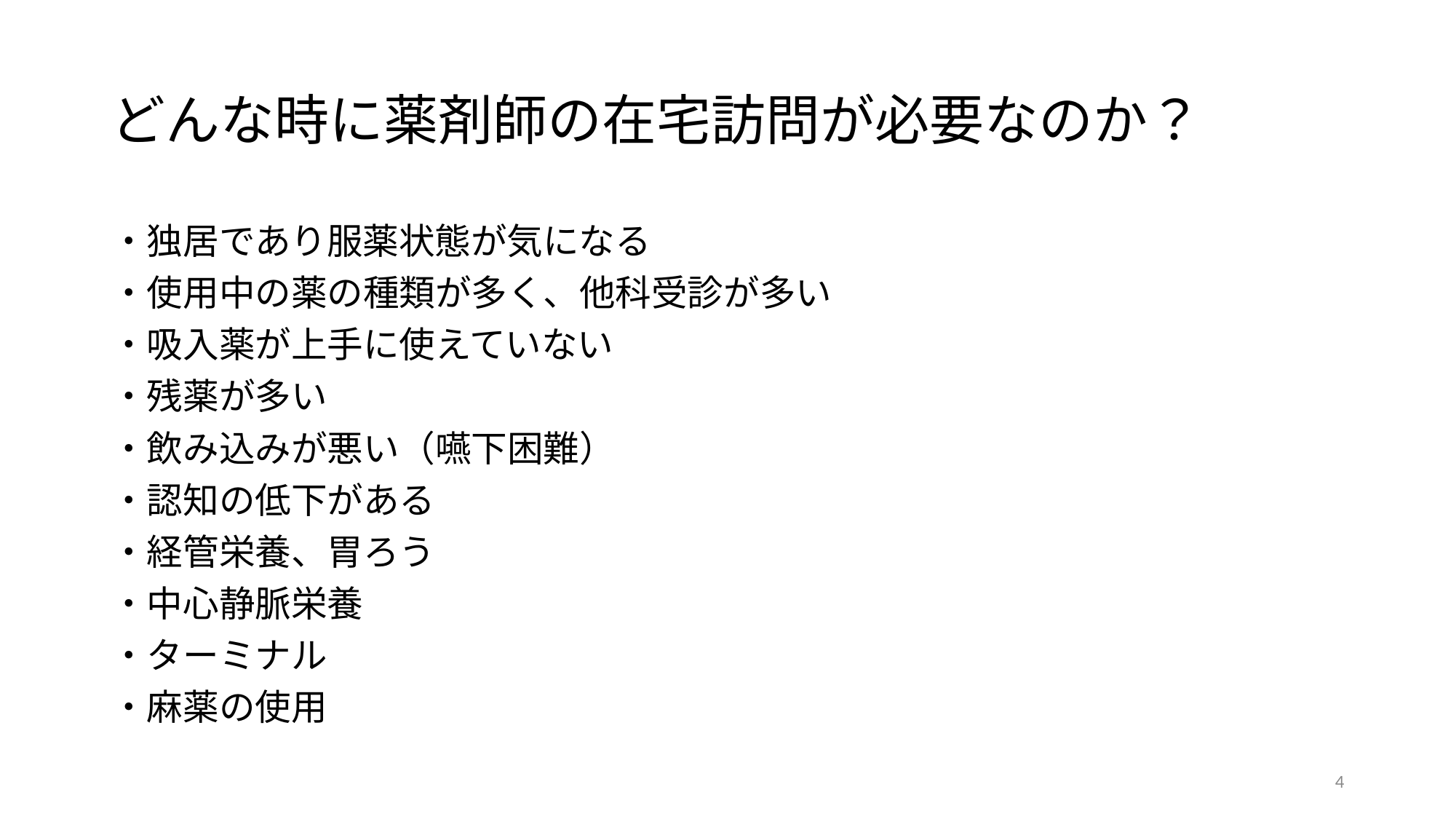

# どんな時に薬剤師の在宅訪問が必要なのか？
・独居であり服薬状態が気になる
・使用中の薬の種類が多く、他科受診が多い
・吸入薬が上手に使えていない
・残薬が多い
・飲み込みが悪い（嚥下困難）
・認知の低下がある
・経管栄養、胃ろう
・中心静脈栄養
・ターミナル
・麻薬の使用
4